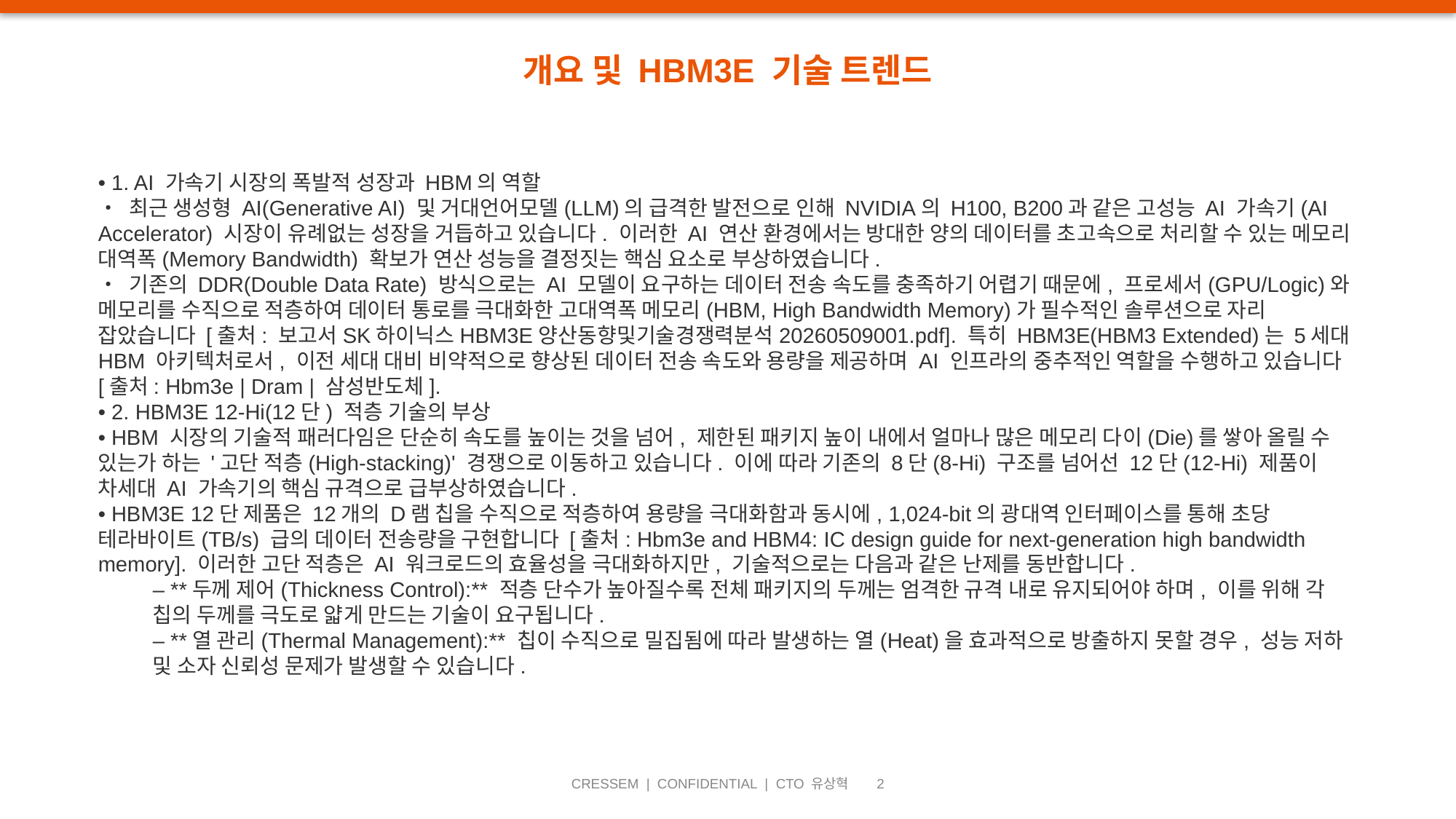

개요 및 HBM3E 기술 트렌드
• 1. AI 가속기 시장의 폭발적 성장과 HBM의 역할
• 최근 생성형 AI(Generative AI) 및 거대언어모델(LLM)의 급격한 발전으로 인해 NVIDIA의 H100, B200과 같은 고성능 AI 가속기(AI Accelerator) 시장이 유례없는 성장을 거듭하고 있습니다. 이러한 AI 연산 환경에서는 방대한 양의 데이터를 초고속으로 처리할 수 있는 메모리 대역폭(Memory Bandwidth) 확보가 연산 성능을 결정짓는 핵심 요소로 부상하였습니다.
• 기존의 DDR(Double Data Rate) 방식으로는 AI 모델이 요구하는 데이터 전송 속도를 충족하기 어렵기 때문에, 프로세서(GPU/Logic)와 메모리를 수직으로 적층하여 데이터 통로를 극대화한 고대역폭 메모리(HBM, High Bandwidth Memory)가 필수적인 솔루션으로 자리 잡았습니다 [출처: 보고서SK하이닉스HBM3E양산동향및기술경쟁력분석20260509001.pdf]. 특히 HBM3E(HBM3 Extended)는 5세대 HBM 아키텍처로서, 이전 세대 대비 비약적으로 향상된 데이터 전송 속도와 용량을 제공하며 AI 인프라의 중추적인 역할을 수행하고 있습니다 [출처: Hbm3e | Dram | 삼성반도체].
• 2. HBM3E 12-Hi(12단) 적층 기술의 부상
• HBM 시장의 기술적 패러다임은 단순히 속도를 높이는 것을 넘어, 제한된 패키지 높이 내에서 얼마나 많은 메모리 다이(Die)를 쌓아 올릴 수 있는가 하는 '고단 적층(High-stacking)' 경쟁으로 이동하고 있습니다. 이에 따라 기존의 8단(8-Hi) 구조를 넘어선 12단(12-Hi) 제품이 차세대 AI 가속기의 핵심 규격으로 급부상하였습니다.
• HBM3E 12단 제품은 12개의 D램 칩을 수직으로 적층하여 용량을 극대화함과 동시에, 1,024-bit의 광대역 인터페이스를 통해 초당 테라바이트(TB/s) 급의 데이터 전송량을 구현합니다 [출처: Hbm3e and HBM4: IC design guide for next-generation high bandwidth memory]. 이러한 고단 적층은 AI 워크로드의 효율성을 극대화하지만, 기술적으로는 다음과 같은 난제를 동반합니다.
– **두께 제어(Thickness Control):** 적층 단수가 높아질수록 전체 패키지의 두께는 엄격한 규격 내로 유지되어야 하며, 이를 위해 각 칩의 두께를 극도로 얇게 만드는 기술이 요구됩니다.
– **열 관리(Thermal Management):** 칩이 수직으로 밀집됨에 따라 발생하는 열(Heat)을 효과적으로 방출하지 못할 경우, 성능 저하 및 소자 신뢰성 문제가 발생할 수 있습니다.
CRESSEM  |  CONFIDENTIAL  |  CTO 유상혁        2